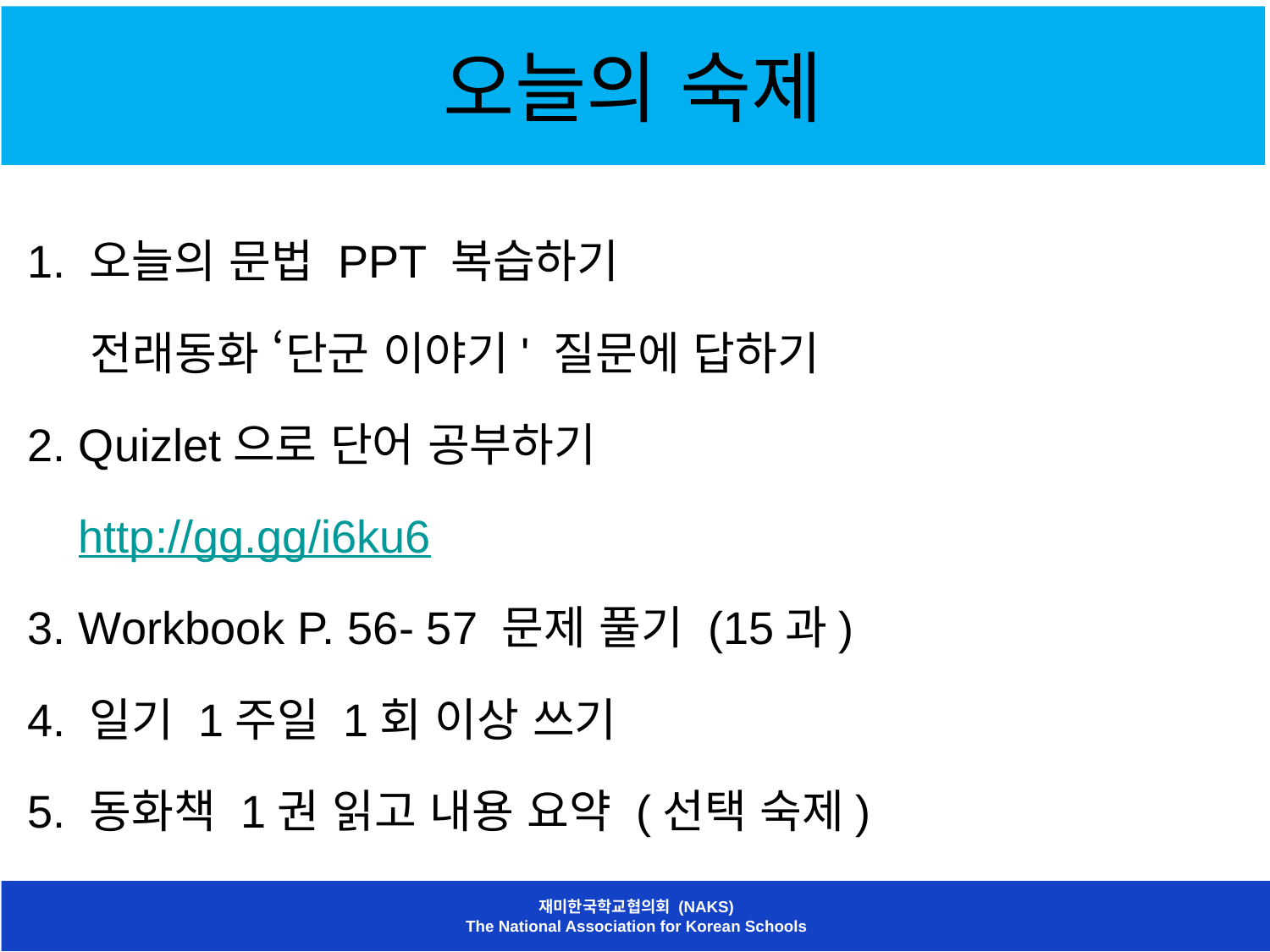

# 오늘의 숙제
1. 오늘의 문법 PPT 복습하기
    전래동화 ‘단군 이야기' 질문에 답하기
2. Quizlet으로 단어 공부하기
    http://gg.gg/i6ku6
3. Workbook P. 56- 57 문제 풀기 (15과)
4. 일기 1주일 1회 이상 쓰기
5. 동화책 1권 읽고 내용 요약 (선택 숙제)
재미한국학교협의회 (NAKS)
The National Association for Korean Schools